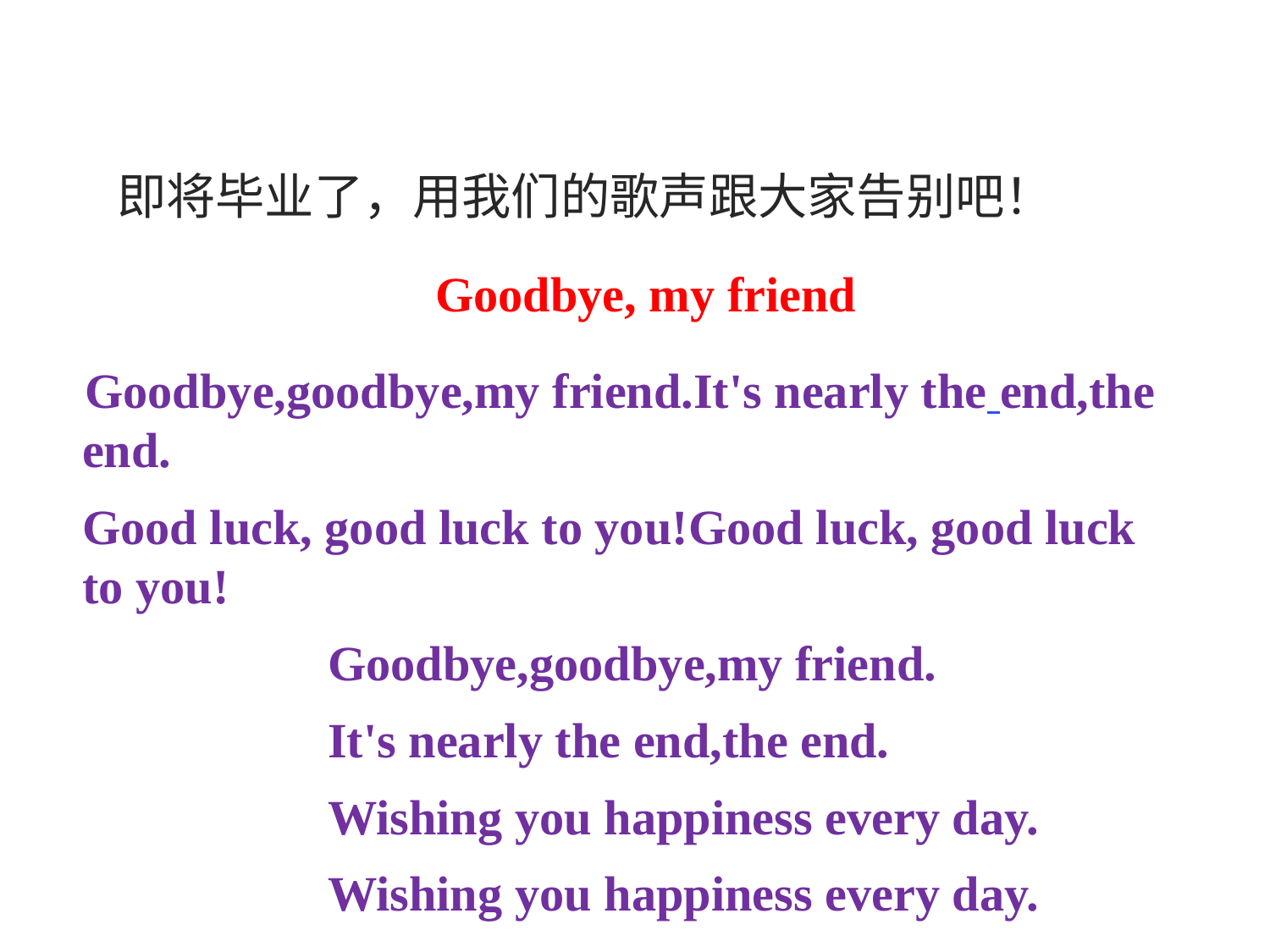

即将毕业了，用我们的歌声跟大家告别吧！
  Goodbye, my friend

 Goodbye,goodbye,my friend.It's nearly the end,the end.
Good luck, good luck to you!Good luck, good luck to you!
                    Goodbye,goodbye,my friend.
                    It's nearly the end,the end.
                    Wishing you happiness every day.
                    Wishing you happiness every day.